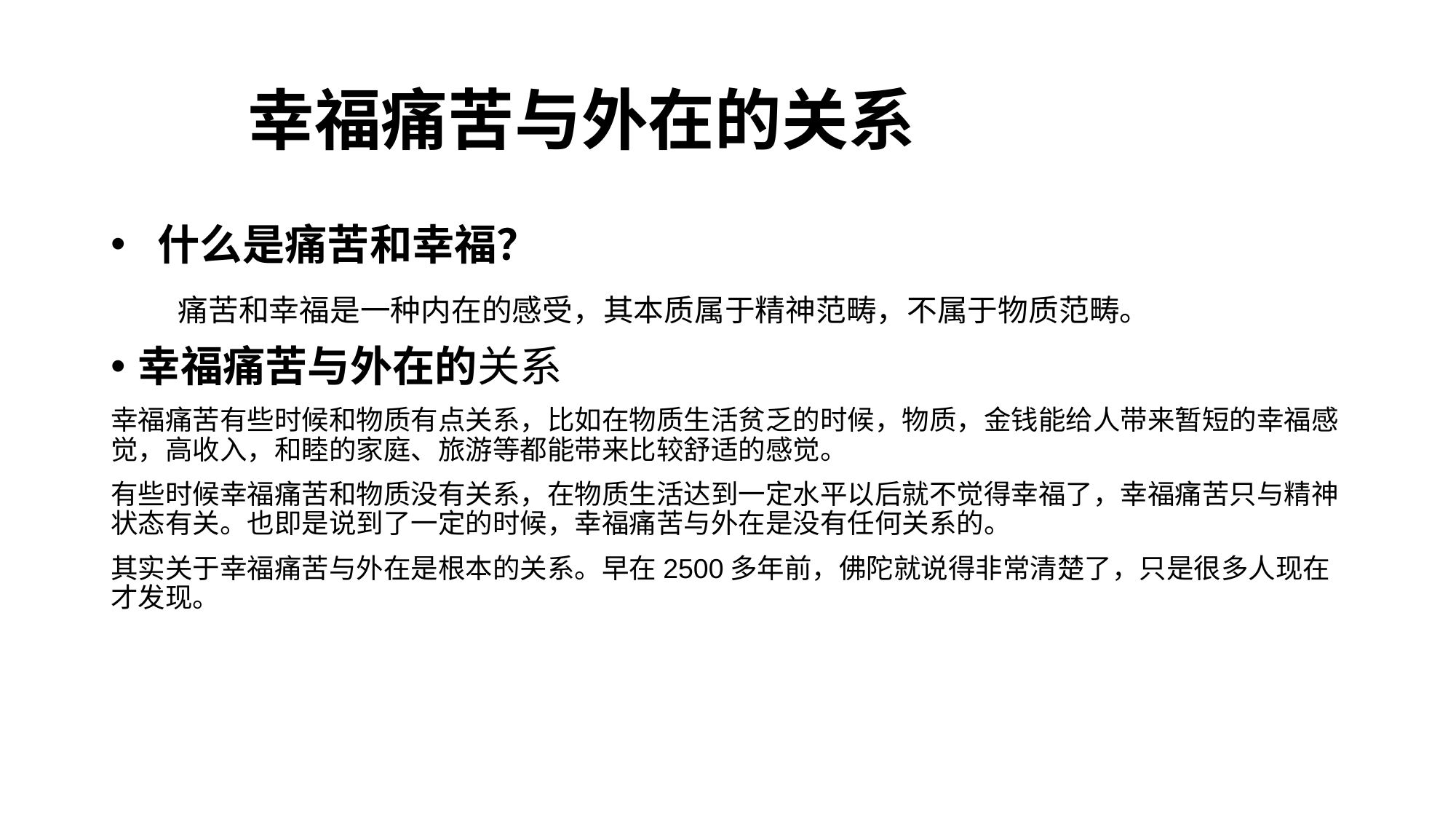

# 幸福痛苦与外在的关系
 什么是痛苦和幸福？
      痛苦和幸福是一种内在的感受，其本质属于精神范畴，不属于物质范畴。
幸福痛苦与外在的关系
幸福痛苦有些时候和物质有点关系，比如在物质生活贫乏的时候，物质，金钱能给人带来暂短的幸福感觉，高收入，和睦的家庭、旅游等都能带来比较舒适的感觉。
有些时候幸福痛苦和物质没有关系，在物质生活达到一定水平以后就不觉得幸福了，幸福痛苦只与精神状态有关。也即是说到了一定的时候，幸福痛苦与外在是没有任何关系的。
其实关于幸福痛苦与外在是根本的关系。早在2500多年前，佛陀就说得非常清楚了，只是很多人现在才发现。